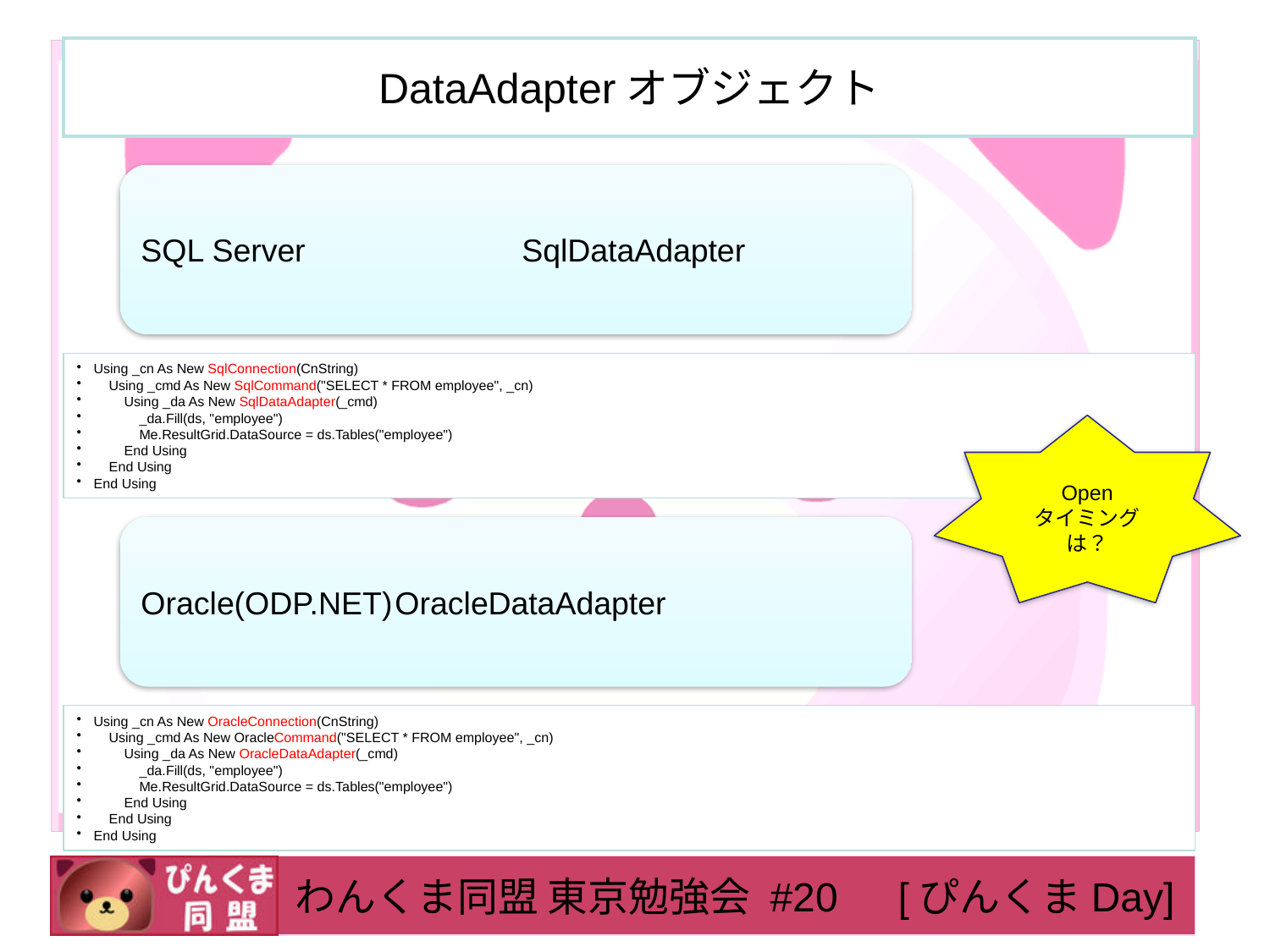

# DataAdapterオブジェクト
SQL Server		SqlDataAdapter
Using _cn As New SqlConnection(CnString)
    Using _cmd As New SqlCommand("SELECT * FROM employee", _cn)
        Using _da As New SqlDataAdapter(_cmd)
            _da.Fill(ds, "employee")
            Me.ResultGrid.DataSource = ds.Tables("employee")
        End Using
    End Using
End Using
Using _cn As New OracleConnection(CnString)
    Using _cmd As New OracleCommand("SELECT * FROM employee", _cn)
        Using _da As New OracleDataAdapter(_cmd)
            _da.Fill(ds, "employee")
            Me.ResultGrid.DataSource = ds.Tables("employee")
        End Using
    End Using
End Using
Oracle(ODP.NET)	OracleDataAdapter

Open
タイミングは？